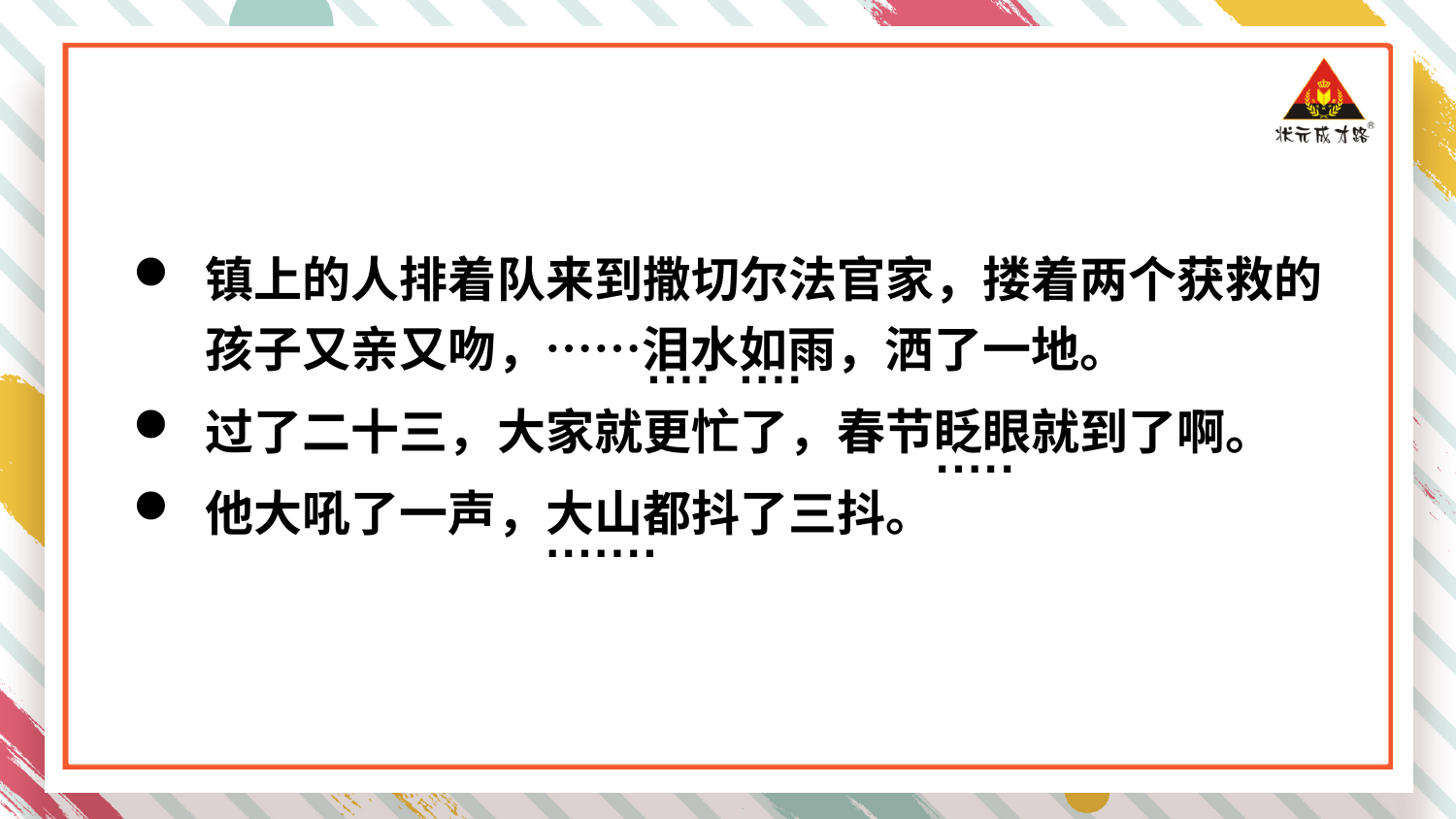

镇上的人排着队来到撒切尔法官家，搂着两个获救的孩子又亲又吻，……泪水如雨，洒了一地。
过了二十三，大家就更忙了，春节眨眼就到了啊。
他大吼了一声，大山都抖了三抖。
····  ····
·····
·······